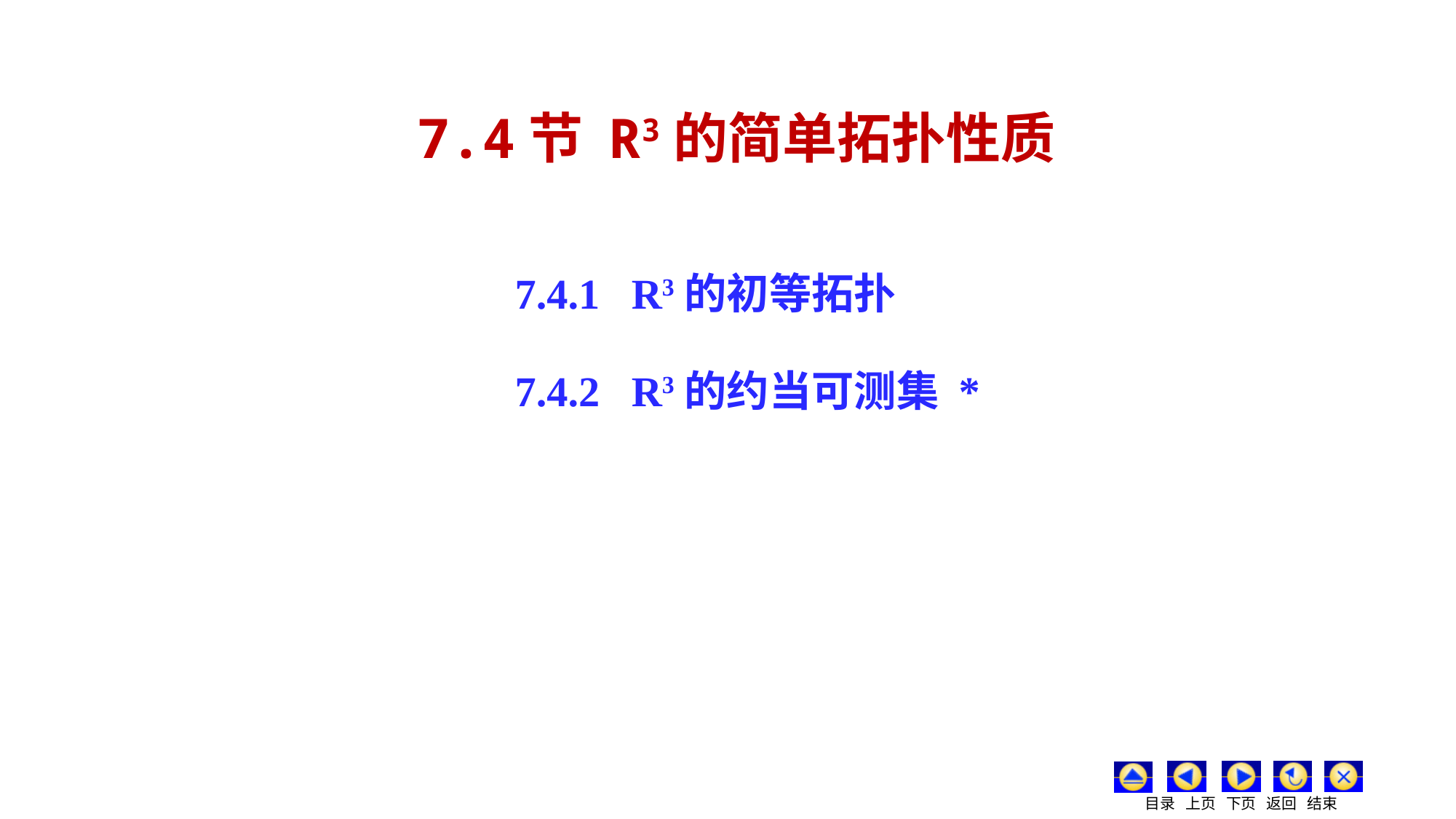

7.4节 R3的简单拓扑性质
7.4.1   R3的初等拓扑
7.4.2   R3的约当可测集 *